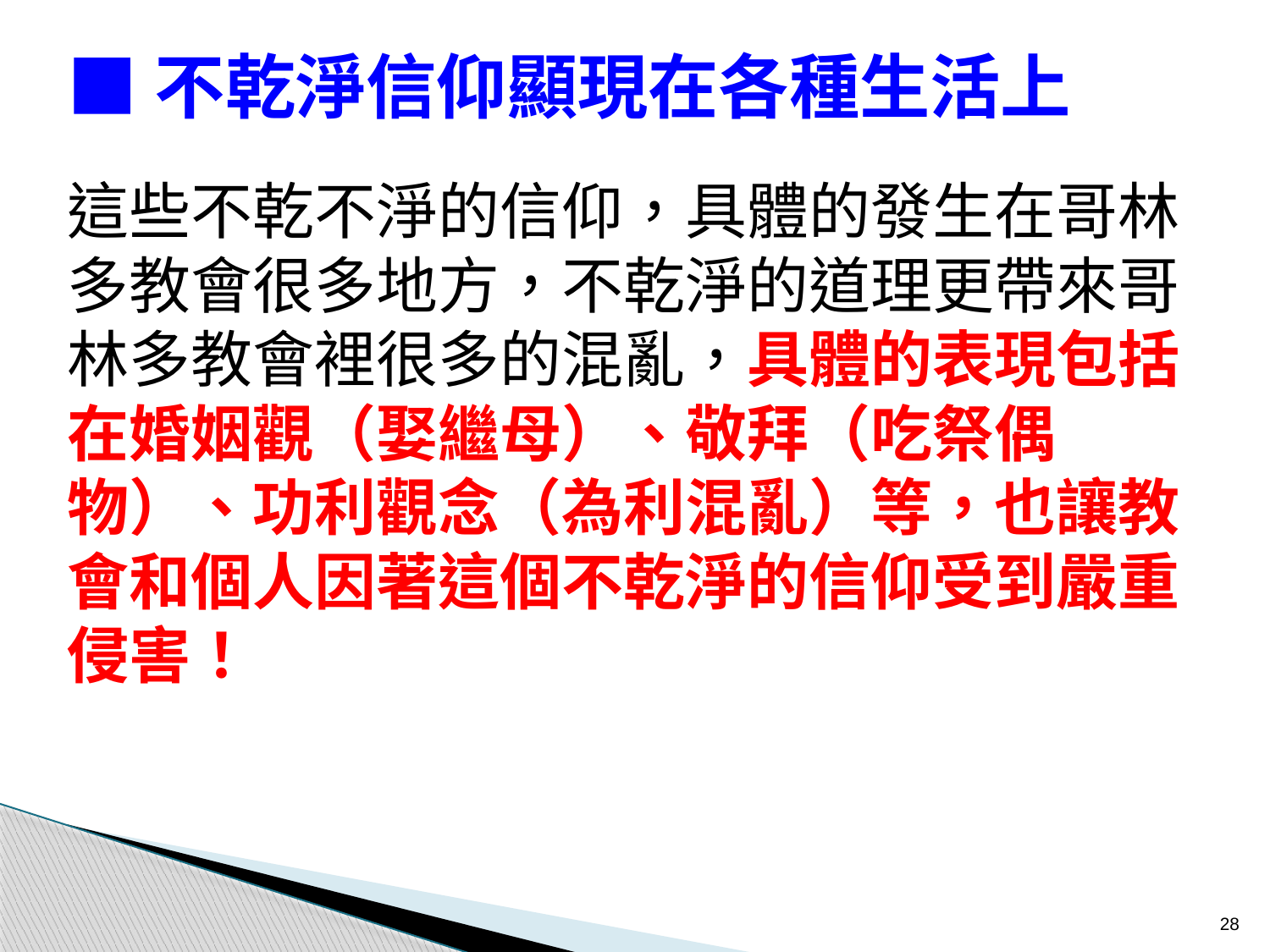

■不乾淨信仰顯現在各種生活上
這些不乾不淨的信仰，具體的發生在哥林多教會很多地方，不乾淨的道理更帶來哥林多教會裡很多的混亂，具體的表現包括在婚姻觀（娶繼母）、敬拜（吃祭偶物）、功利觀念（為利混亂）等，也讓教會和個人因著這個不乾淨的信仰受到嚴重侵害！
28